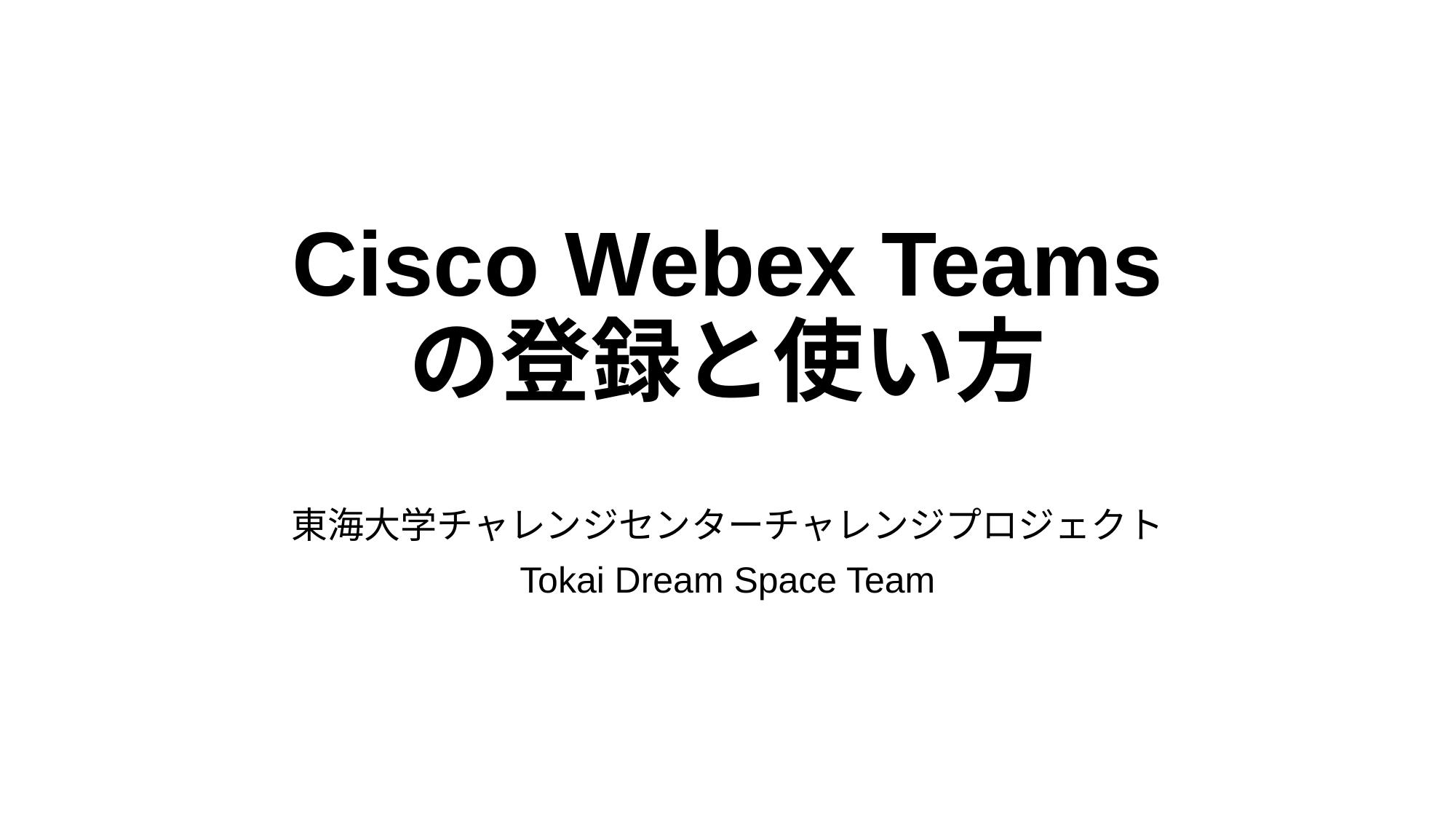

# Cisco Webex Teams の登録と使い方
東海大学チャレンジセンターチャレンジプロジェクト
Tokai Dream Space Team